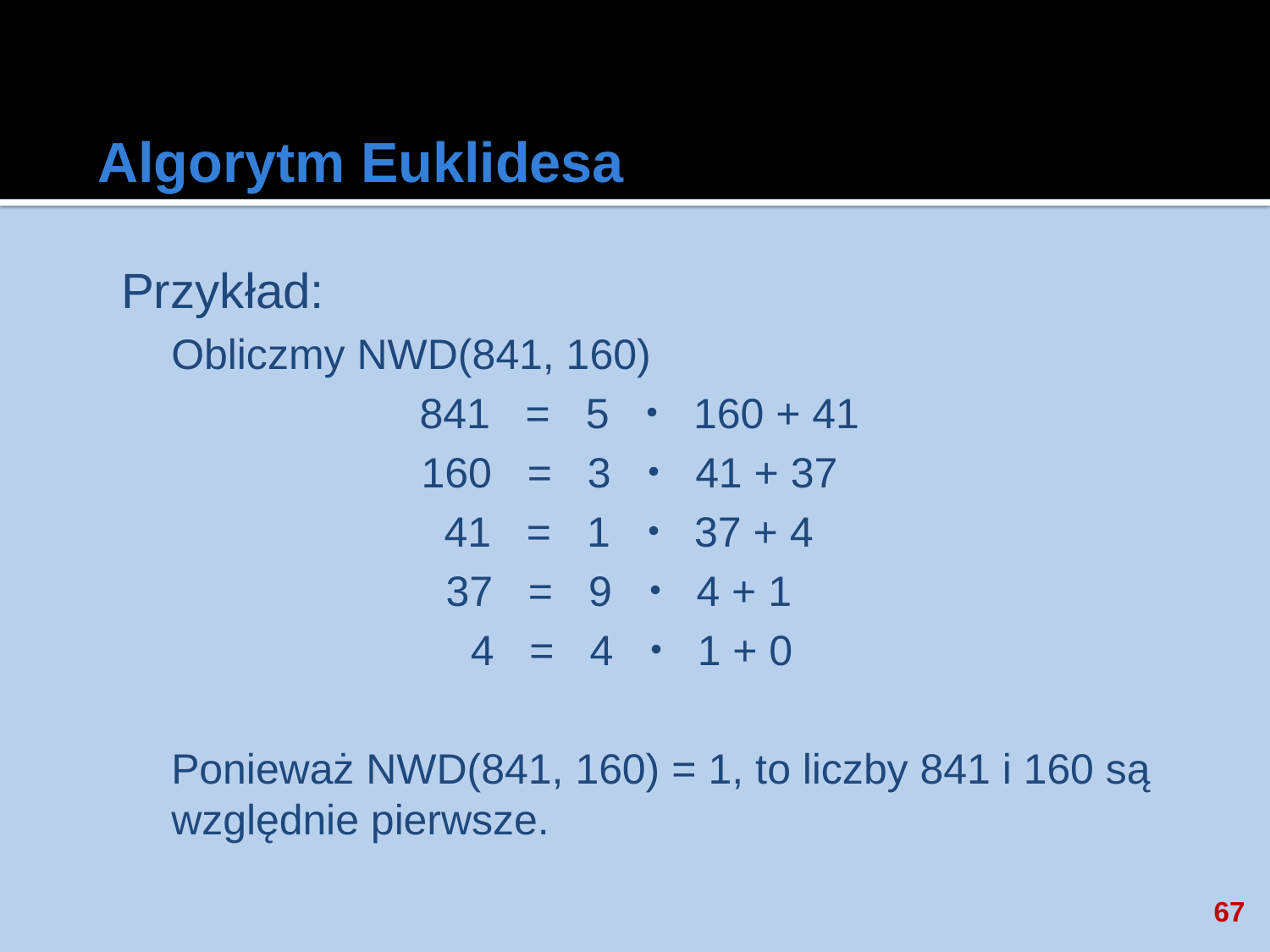

# Algorytm Euklidesa
Przykład:
	Obliczmy NWD(841, 160)
841   =   5 ・ 160 + 41
160   =   3 ・ 41 + 37
41   =   1 ・ 37 + 4
37   =   9 ・ 4 + 1
4   =   4 ・ 1 + 0

	Ponieważ NWD(841, 160) = 1, to liczby 841 i 160 są względnie pierwsze.